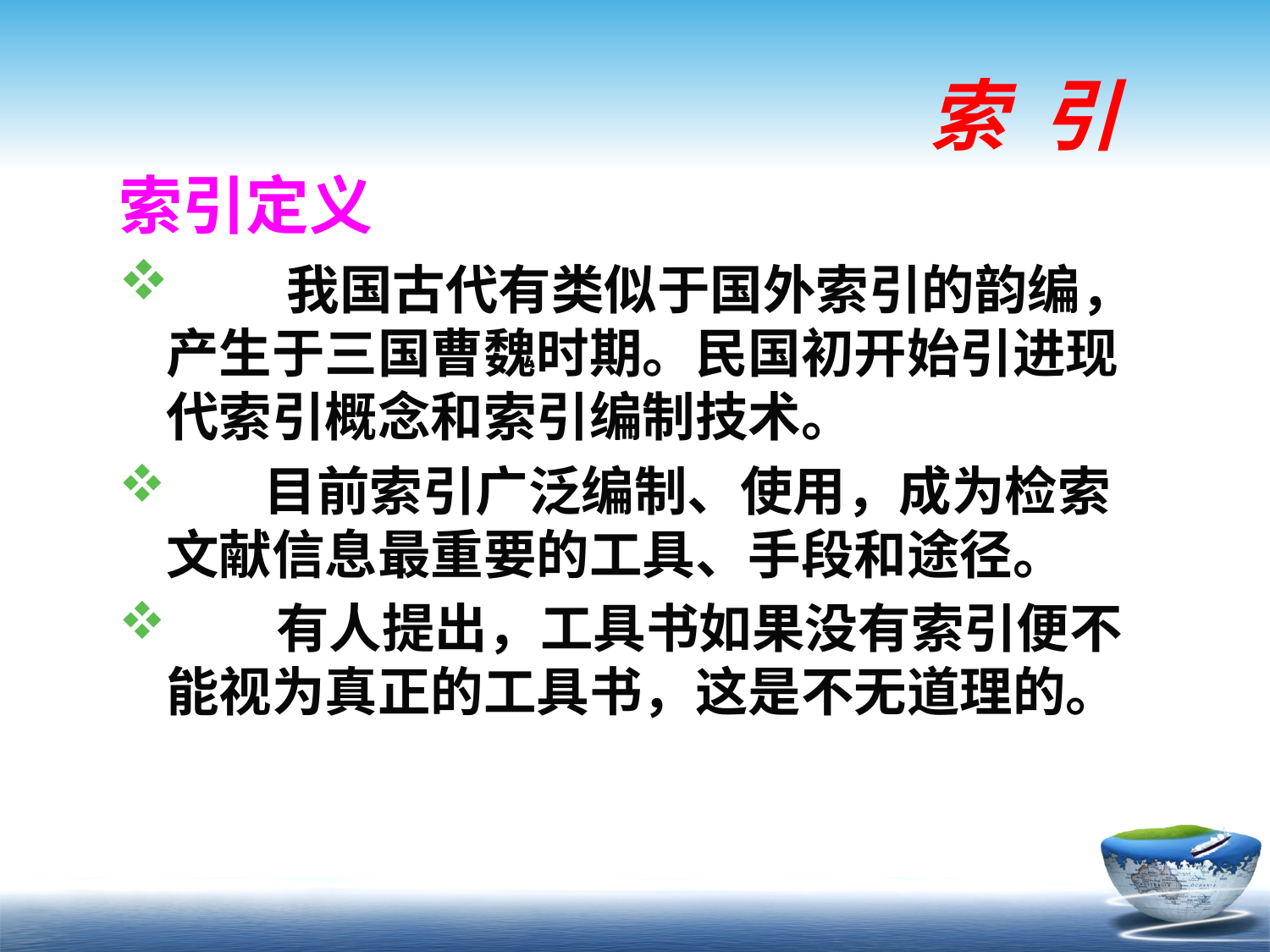

# 索  引
索引定义
        我国古代有类似于国外索引的韵编，产生于三国曹魏时期。民国初开始引进现代索引概念和索引编制技术。
       目前索引广泛编制、使用，成为检索文献信息最重要的工具、手段和途径。
        有人提出，工具书如果没有索引便不能视为真正的工具书，这是不无道理的。